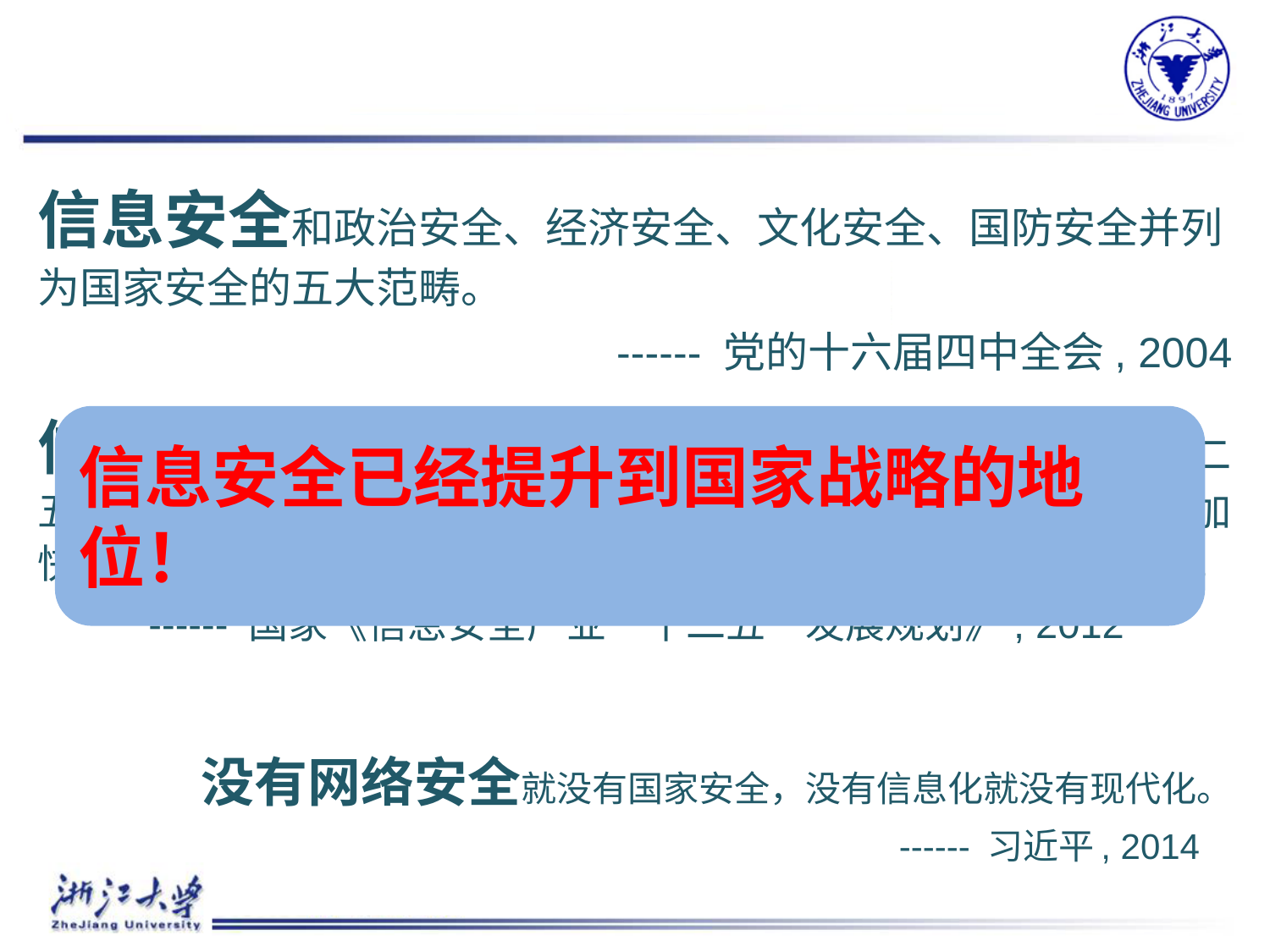

信息安全和政治安全、经济安全、文化安全、国防安全并列为国家安全的五大范畴。
			   ------ 党的十六届四中全会, 2004
信息安全产业是保障国家信息安全的战略性核心产业；“十二五”时期是我国前面推进经济和社会信息化的关键时期，迫切需要加快发展信息安全产业，提供安全可控的信息安全技术、产品和服务。
          ------ 国家《信息安全产业“十二五”发展规划》, 2012
信息安全已经提升到国家战略的地位！
没有网络安全就没有国家安全，没有信息化就没有现代化。
                                                               ------ 习近平, 2014